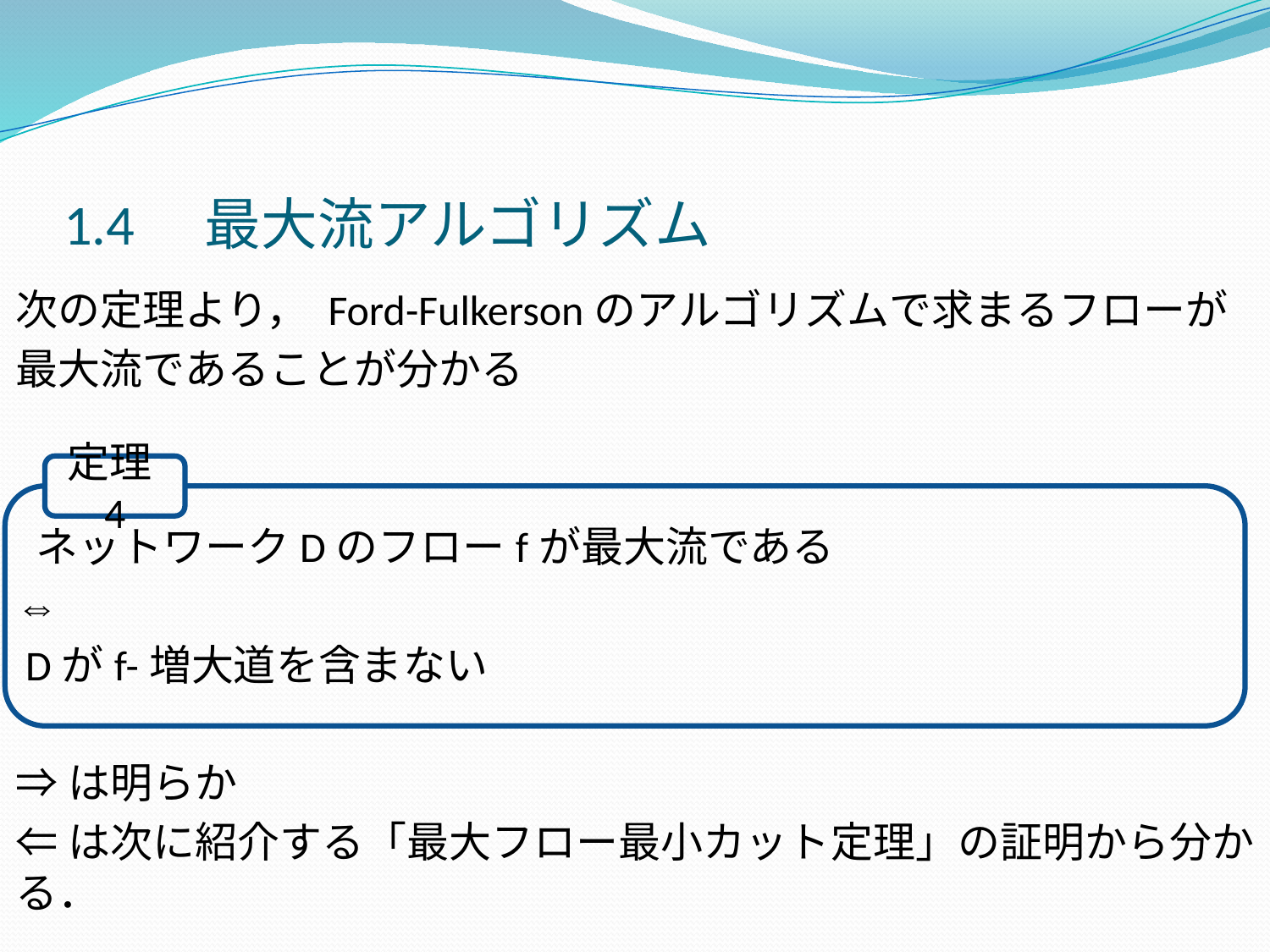

1.4　最大流アルゴリズム
次の定理より， Ford-Fulkersonのアルゴリズムで求まるフローが
最大流であることが分かる

 ネットワークDのフローfが最大流である
⇔
 Dがf-増大道を含まない

⇒は明らか
⇐は次に紹介する「最大フロー最小カット定理」の証明から分かる．
定理4